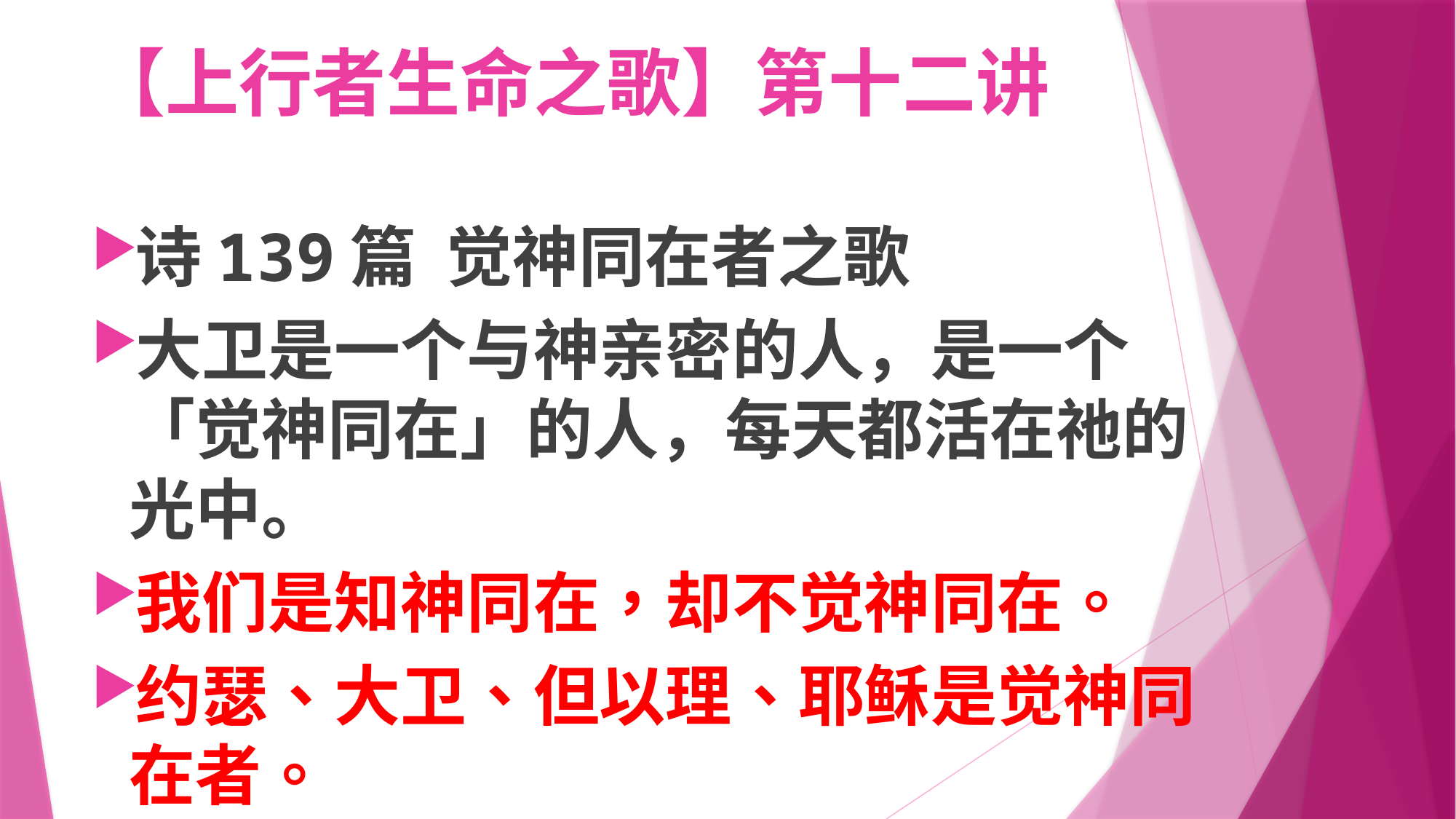

# 【上行者生命之歌】第十二讲
诗139篇  觉神同在者之歌
大卫是一个与神亲密的人，是一个「觉神同在」的人，每天都活在祂的光中。
我们是知神同在，却不觉神同在。
约瑟、大卫、但以理、耶稣是觉神同在者。